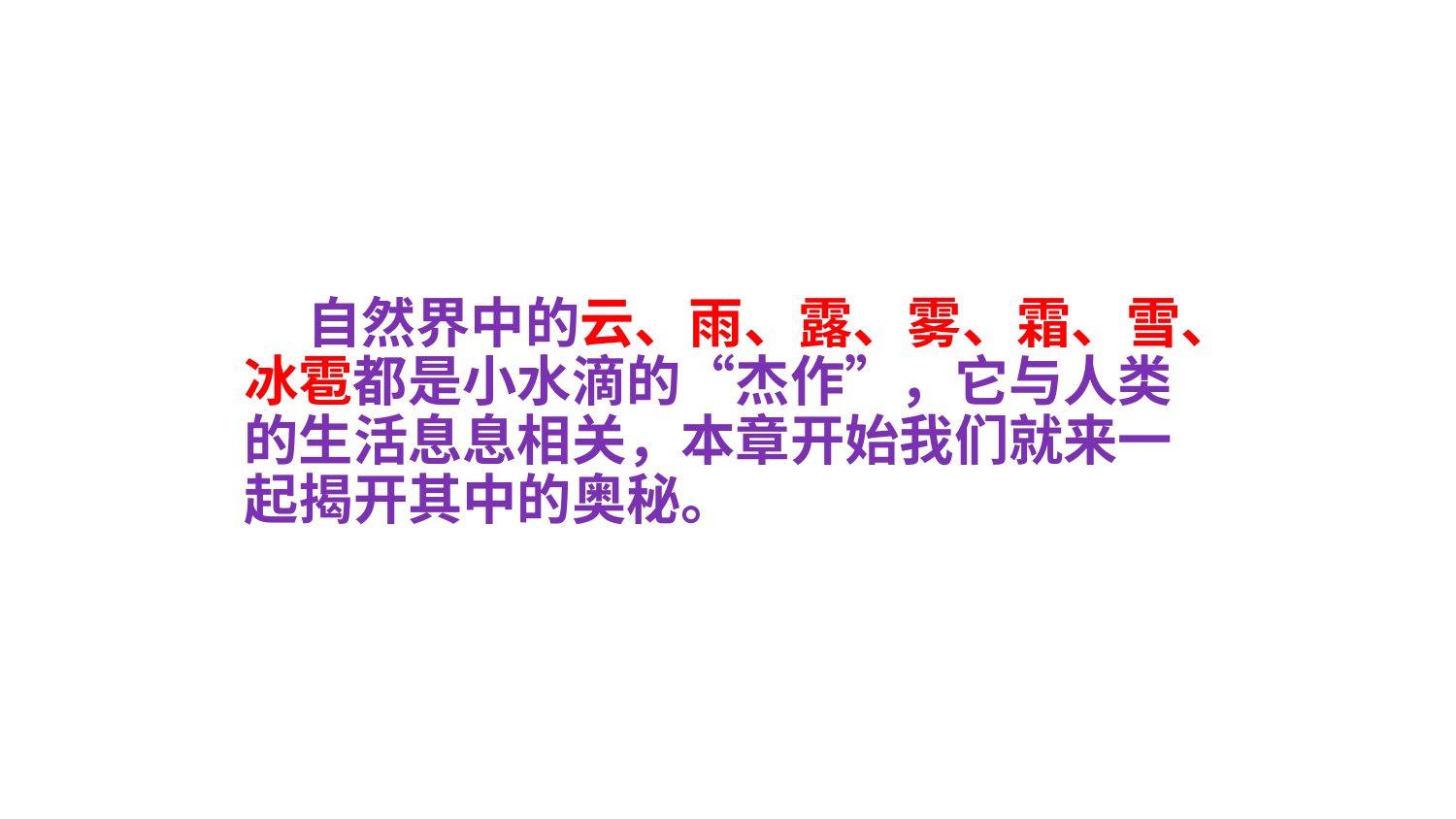

# 自然界中的云、雨、露、雾、霜、雪、冰雹都是小水滴的“杰作”，它与人类的生活息息相关，本章开始我们就来一起揭开其中的奥秘。